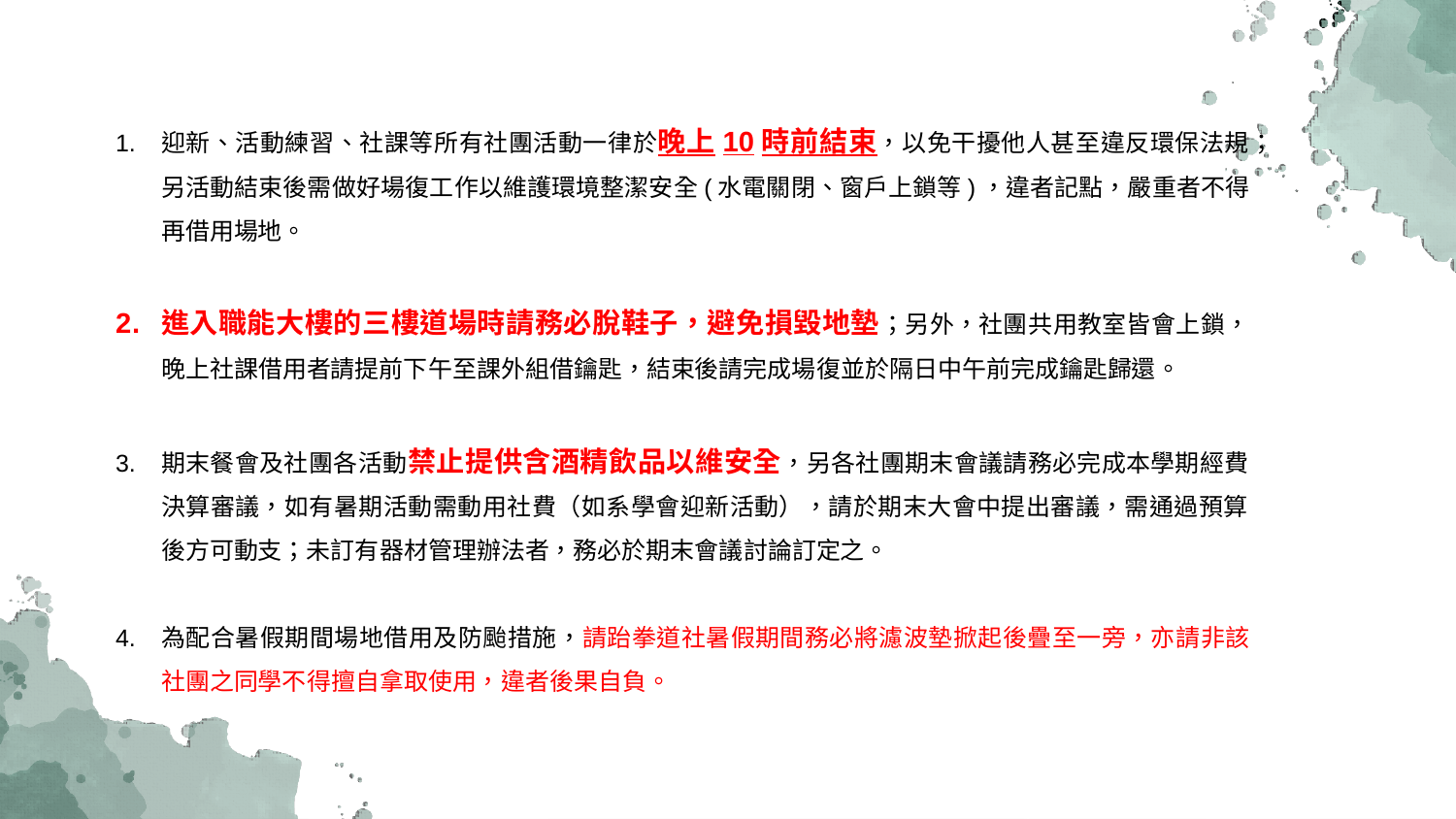

迎新、活動練習、社課等所有社團活動一律於晚上10時前結束，以免干擾他人甚至違反環保法規；另活動結束後需做好場復工作以維護環境整潔安全(水電關閉、窗戶上鎖等)，違者記點，嚴重者不得再借用場地。

進入職能大樓的三樓道場時請務必脫鞋子，避免損毀地墊；另外，社團共用教室皆會上鎖，晚上社課借用者請提前下午至課外組借鑰匙，結束後請完成場復並於隔日中午前完成鑰匙歸還。

期末餐會及社團各活動禁止提供含酒精飲品以維安全，另各社團期末會議請務必完成本學期經費決算審議，如有暑期活動需動用社費（如系學會迎新活動），請於期末大會中提出審議，需通過預算後方可動支；未訂有器材管理辦法者，務必於期末會議討論訂定之。

為配合暑假期間場地借用及防颱措施，請跆拳道社暑假期間務必將濾波墊掀起後疊至一旁，亦請非該社團之同學不得擅自拿取使用，違者後果自負。